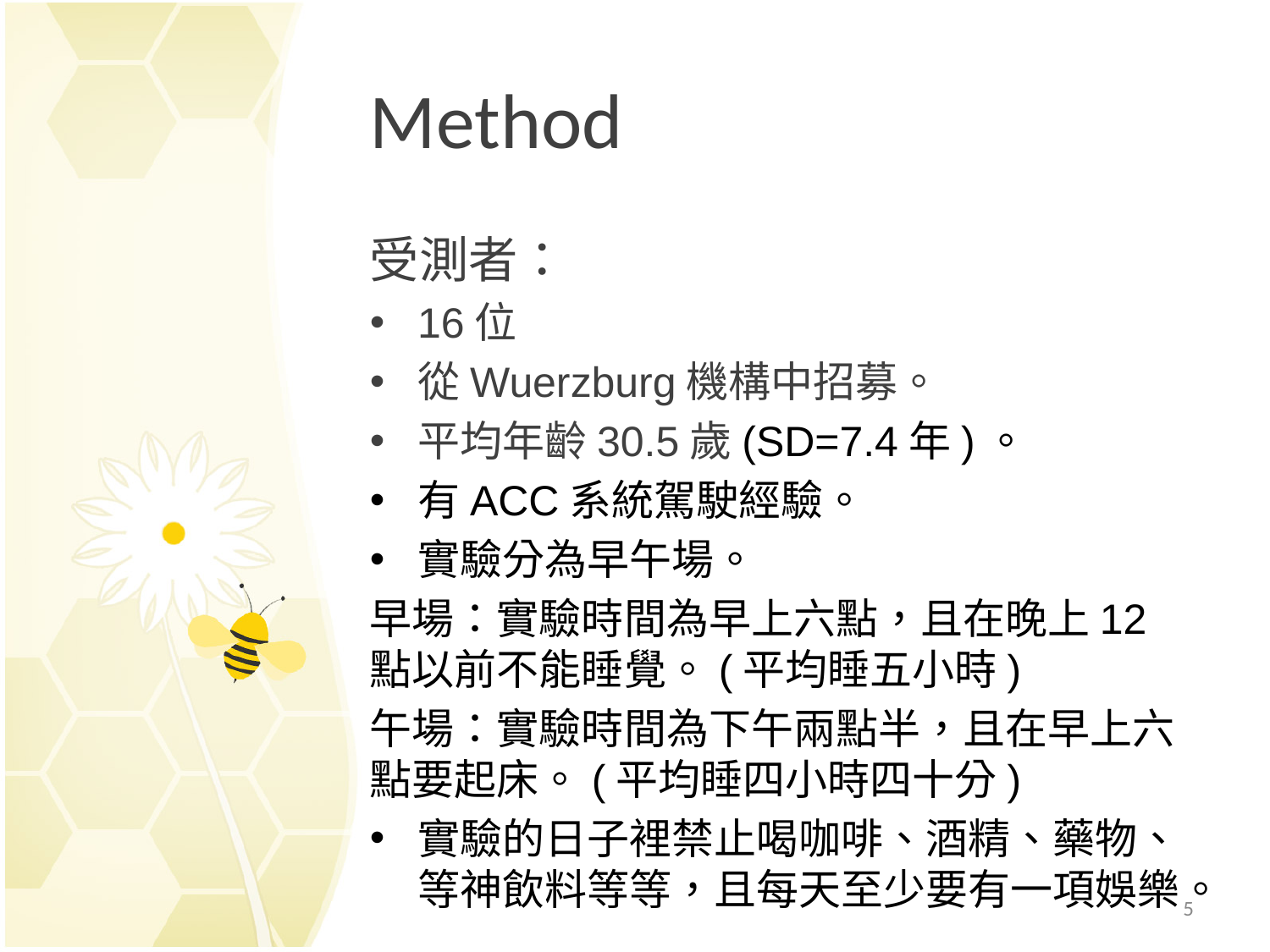

# Method
受測者：
16位
從Wuerzburg機構中招募。
平均年齡30.5歲(SD=7.4年)。
有ACC系統駕駛經驗。
實驗分為早午場。
早場：實驗時間為早上六點，且在晚上12點以前不能睡覺。(平均睡五小時)
午場：實驗時間為下午兩點半，且在早上六點要起床。(平均睡四小時四十分)
實驗的日子裡禁止喝咖啡、酒精、藥物、等神飲料等等，且每天至少要有一項娛樂。
5